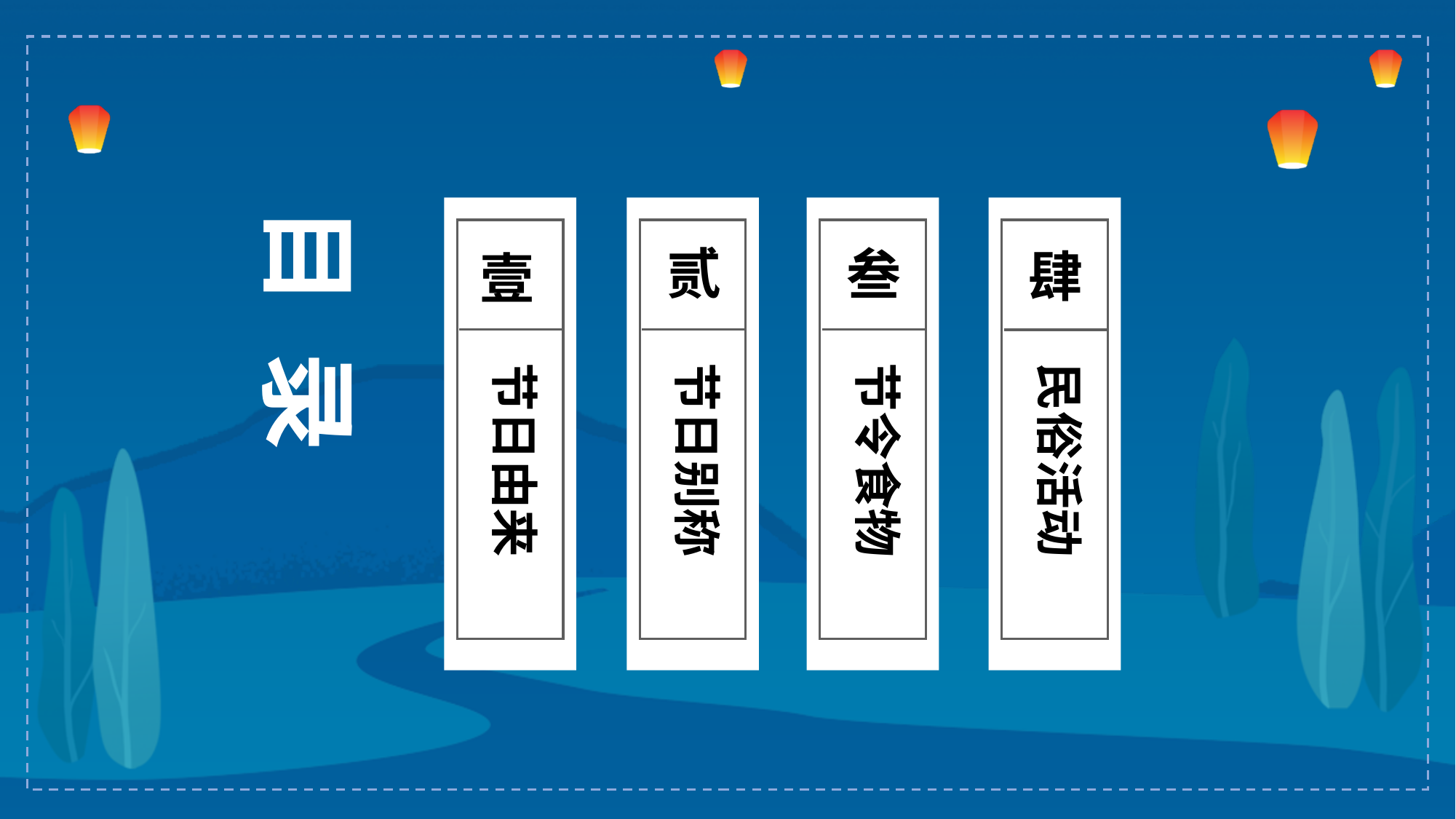

目  录
壹
节日由来

贰
节日别称

叁
节令食物

肆
民俗活动